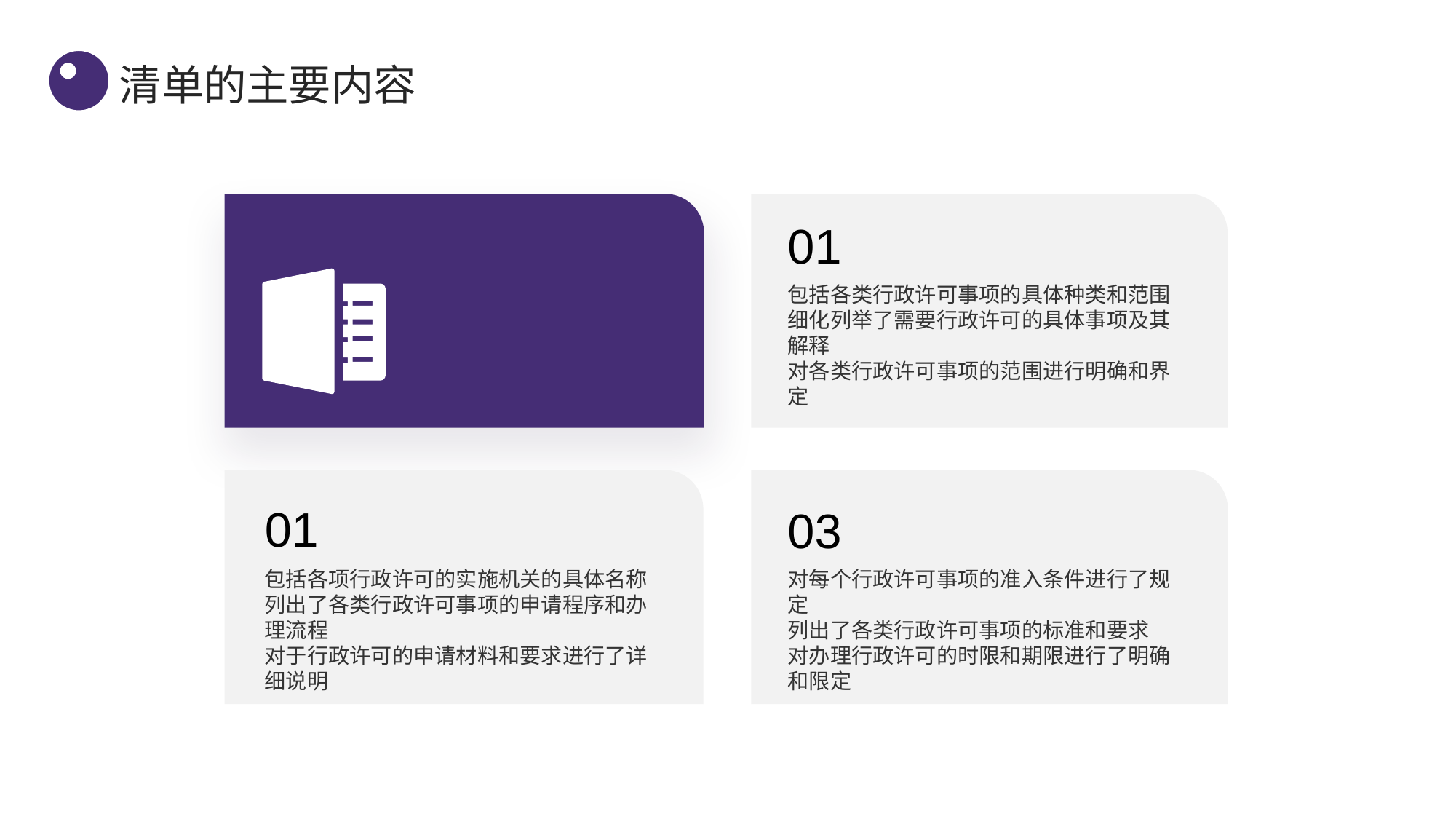

清单的主要内容

01

包括各类行政许可事项的具体种类和范围
细化列举了需要行政许可的具体事项及其解释
对各类行政许可事项的范围进行明确和界定

01
03
包括各项行政许可的实施机关的具体名称
列出了各类行政许可事项的申请程序和办理流程
对于行政许可的申请材料和要求进行了详细说明
对每个行政许可事项的准入条件进行了规定
列出了各类行政许可事项的标准和要求
对办理行政许可的时限和期限进行了明确和限定